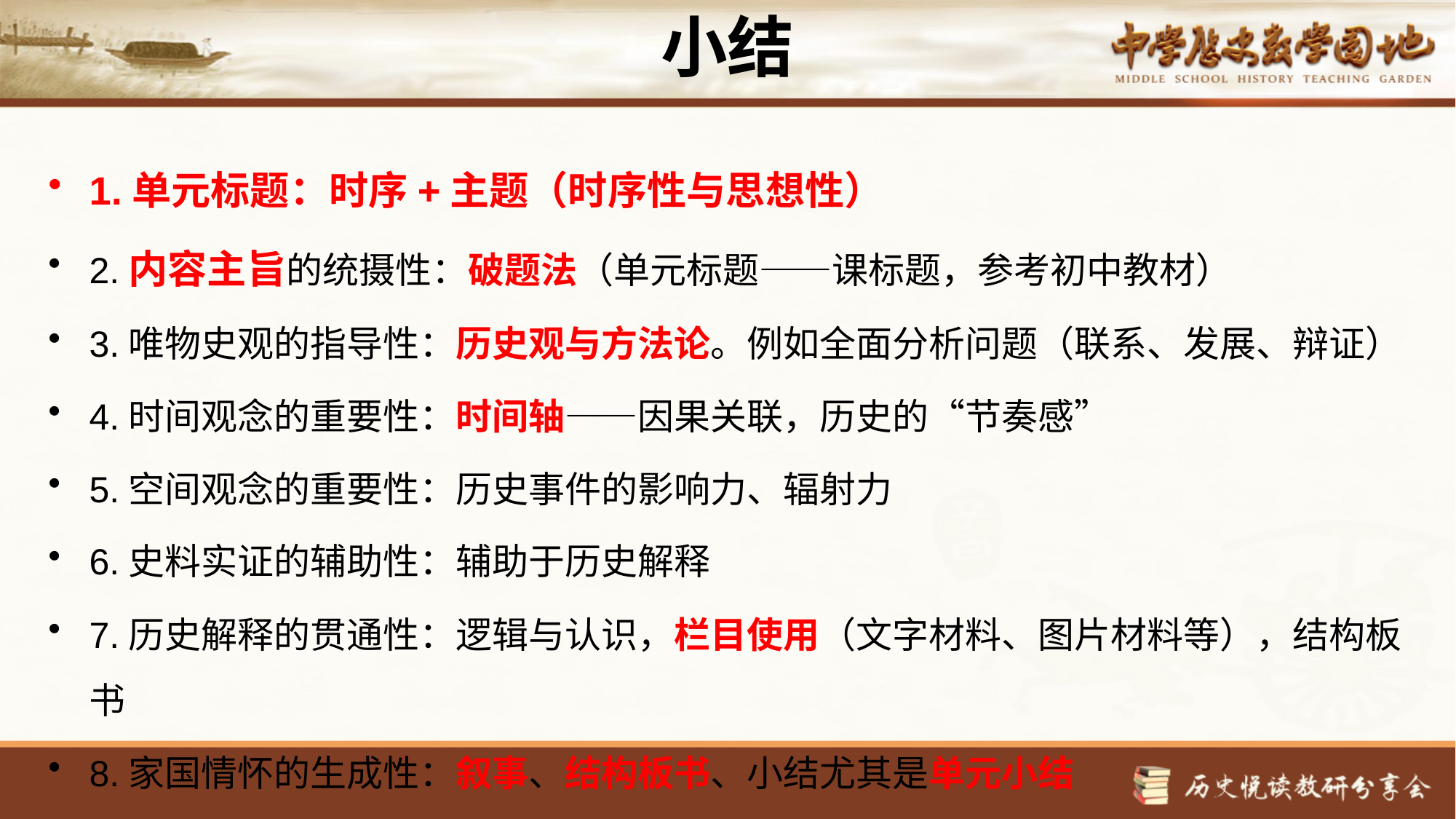

# 小结
1.单元标题：时序+主题（时序性与思想性）
2.内容主旨的统摄性：破题法（单元标题——课标题，参考初中教材）
3.唯物史观的指导性：历史观与方法论。例如全面分析问题（联系、发展、辩证）
4.时间观念的重要性：时间轴——因果关联，历史的“节奏感”
5.空间观念的重要性：历史事件的影响力、辐射力
6.史料实证的辅助性：辅助于历史解释
7.历史解释的贯通性：逻辑与认识，栏目使用（文字材料、图片材料等），结构板书
8.家国情怀的生成性：叙事、结构板书、小结尤其是单元小结